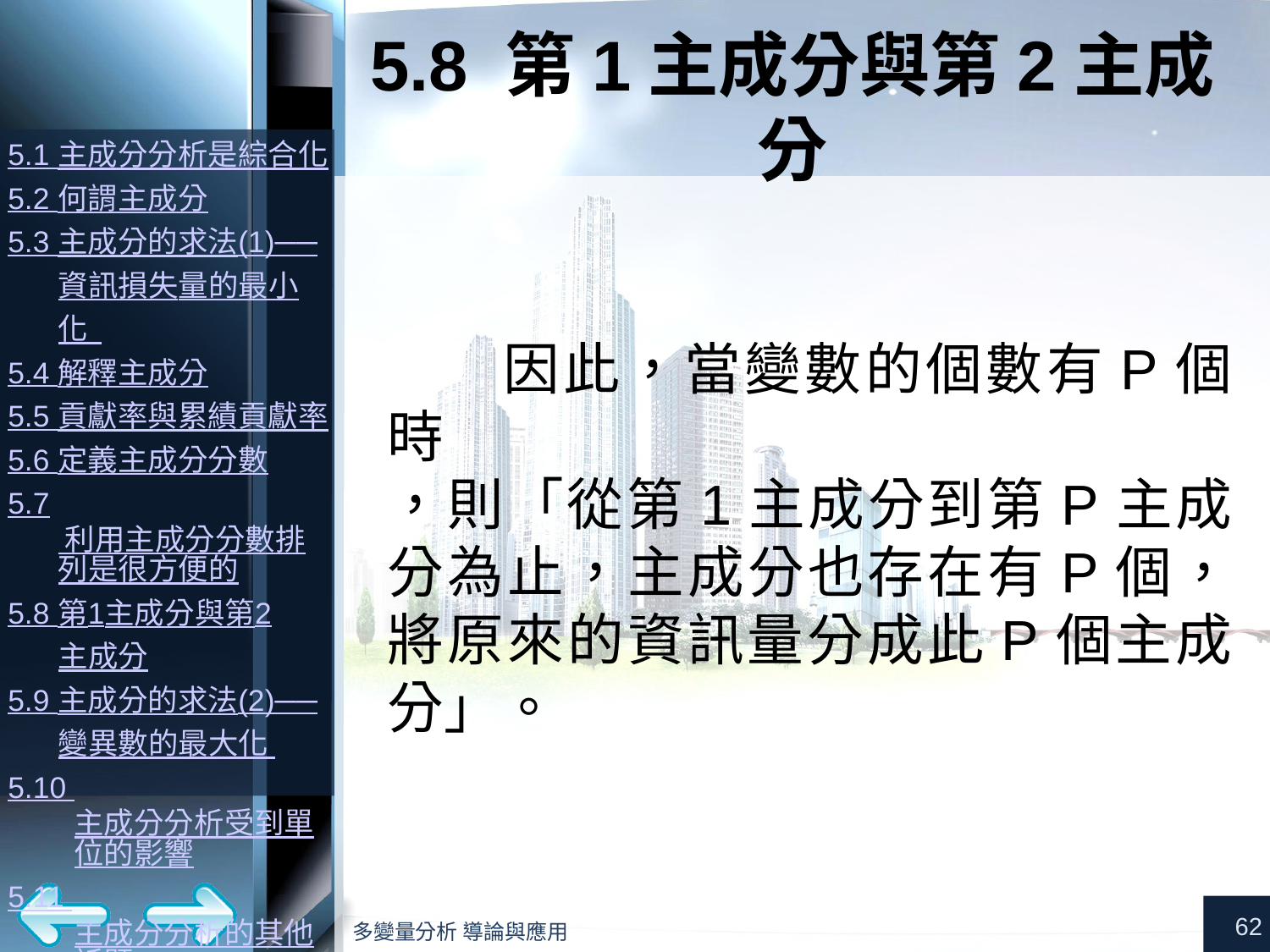

# 5.8 第1主成分與第2主成分
因此，當變數的個數有P個時
，則「從第1主成分到第P主成分為止，主成分也存在有P個，將原來的資訊量分成此P個主成分」。
62
多變量分析 導論與應用